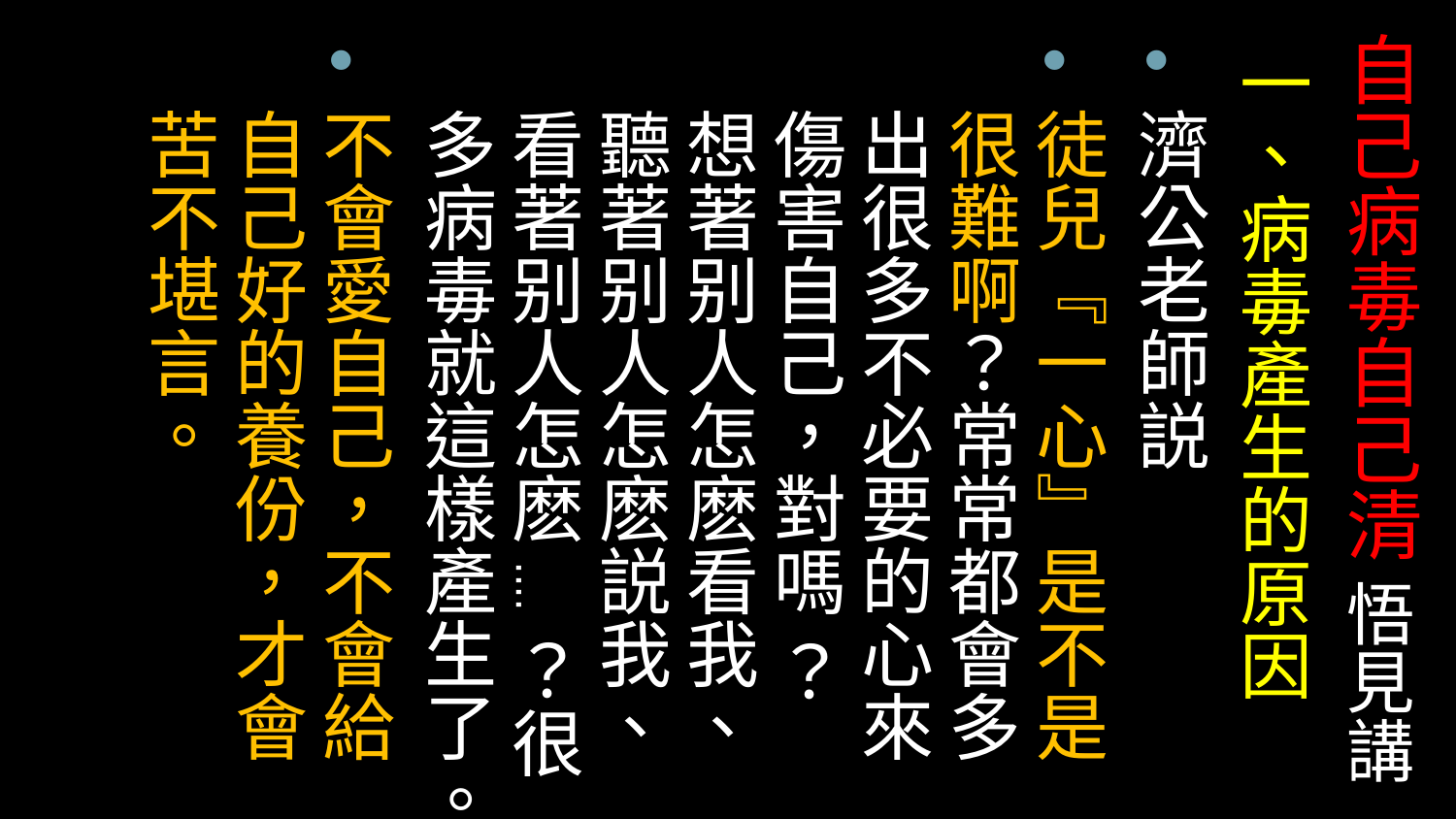

# 自己病毒自己清 悟見講
一、病毒產生的原因
濟公老師説
徒兒『一心』是不是很難啊？常常都會多出很多不必要的心來傷害自己，對嗎 ？ 想著别人怎麽看我、聽著别人怎麽説我、看著别人怎麽.... ？很多病毒就這樣產生了。
不會愛自己，不會給自己好的養份，才會苦不堪言。